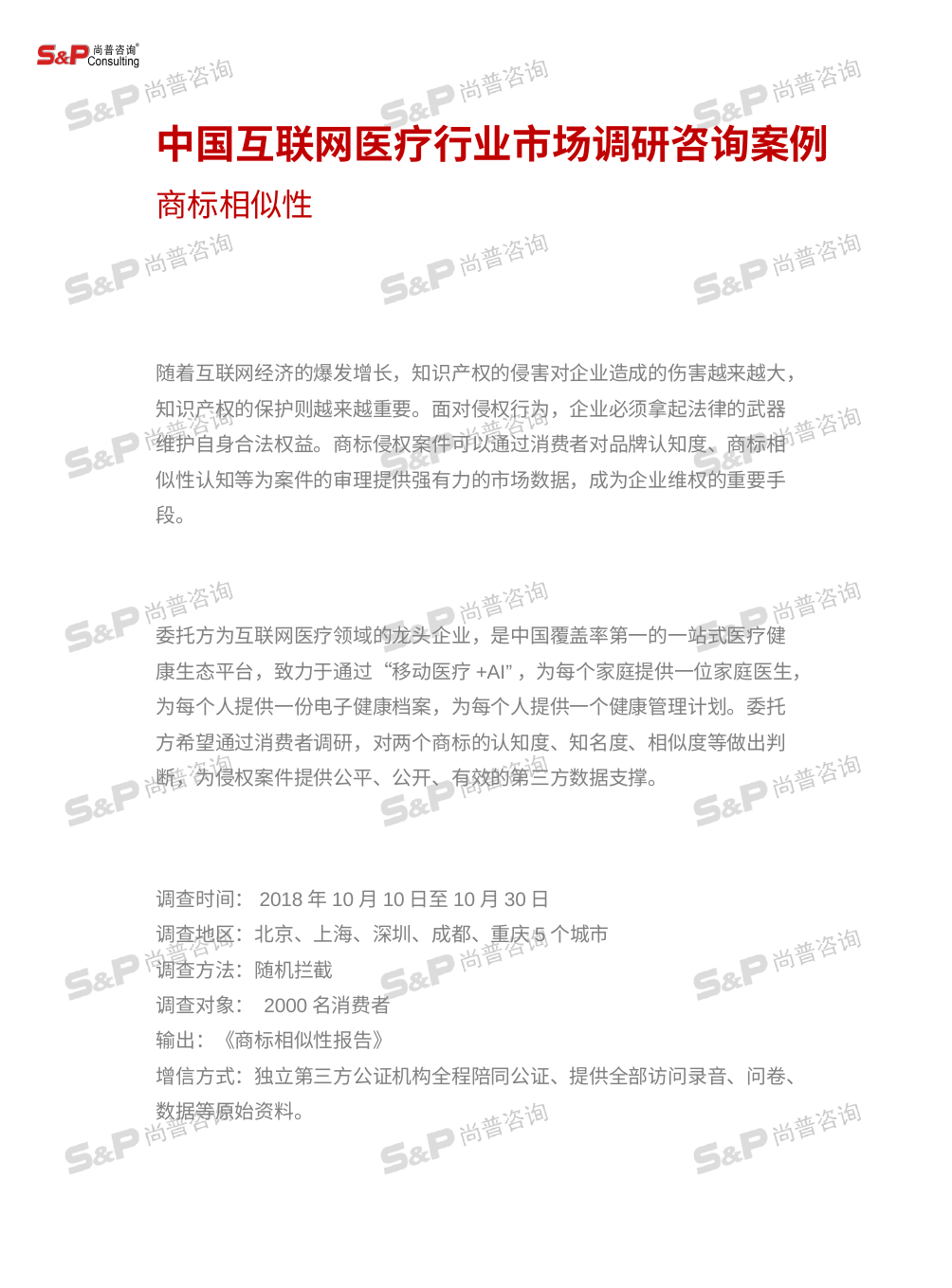

中国互联网医疗行业市场调研咨询案例
商标相似性

随着互联网经济的爆发增长，知识产权的侵害对企业造成的伤害越来越大，知识产权的保护则越来越重要。面对侵权行为，企业必须拿起法律的武器维护自身合法权益。商标侵权案件可以通过消费者对品牌认知度、商标相似性认知等为案件的审理提供强有力的市场数据，成为企业维权的重要手段。

委托方为互联网医疗领域的龙头企业，是中国覆盖率第一的一站式医疗健康生态平台，致力于通过“移动医疗+AI”，为每个家庭提供一位家庭医生，为每个人提供一份电子健康档案，为每个人提供一个健康管理计划。委托方希望通过消费者调研，对两个商标的认知度、知名度、相似度等做出判断，为侵权案件提供公平、公开、有效的第三方数据支撑。

调查时间：2018年10月10日至10月30日
调查地区：北京、上海、深圳、成都、重庆5个城市
调查方法：随机拦截
调查对象： 2000名消费者
输出：《商标相似性报告》
增信方式：独立第三方公证机构全程陪同公证、提供全部访问录音、问卷、数据等原始资料。